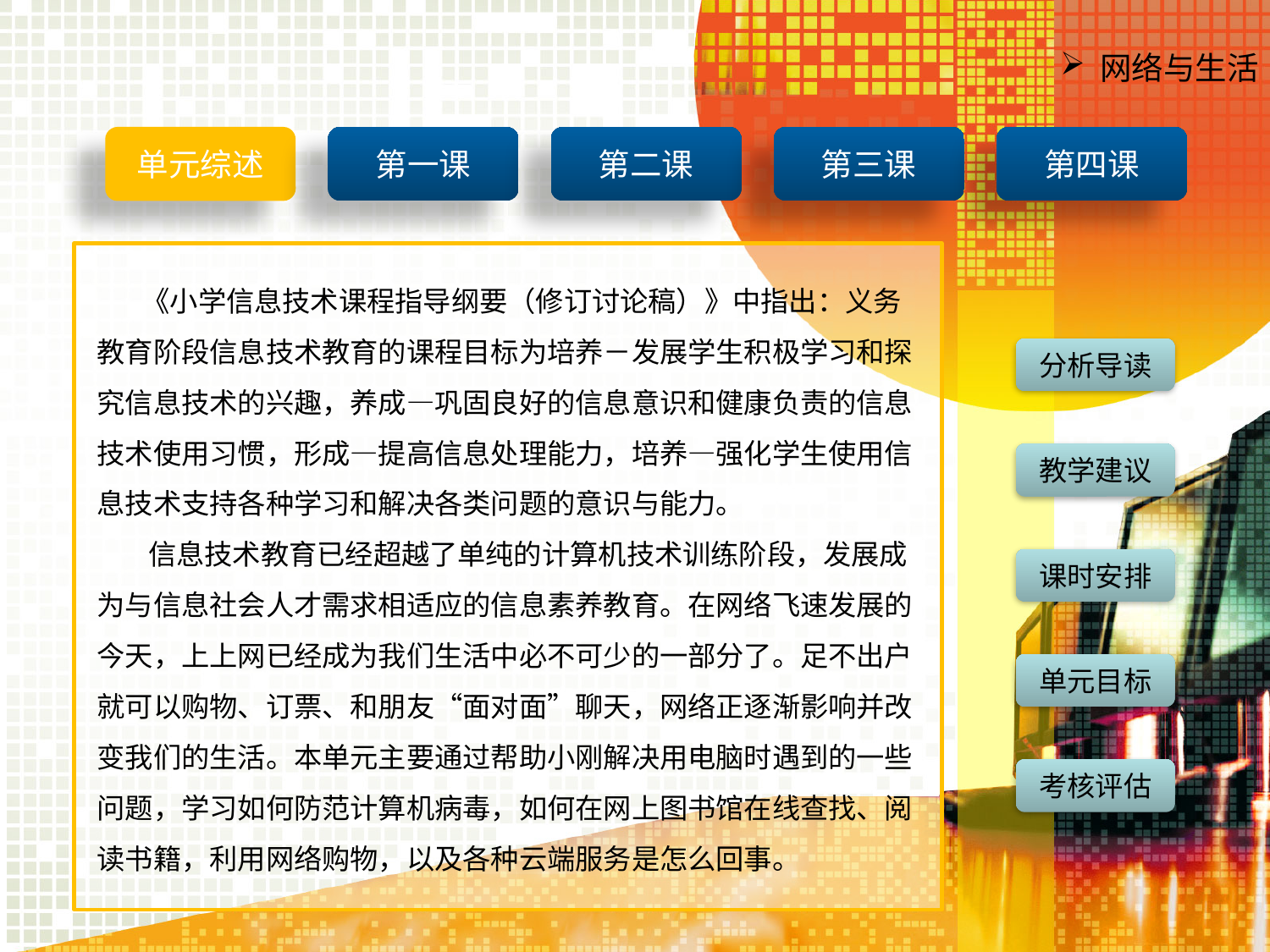

《小学信息技术课程指导纲要（修订讨论稿）》中指出：义务教育阶段信息技术教育的课程目标为培养－发展学生积极学习和探究信息技术的兴趣，养成—巩固良好的信息意识和健康负责的信息技术使用习惯，形成—提高信息处理能力，培养—强化学生使用信息技术支持各种学习和解决各类问题的意识与能力。
       信息技术教育已经超越了单纯的计算机技术训练阶段，发展成为与信息社会人才需求相适应的信息素养教育。在网络飞速发展的今天，上上网已经成为我们生活中必不可少的一部分了。足不出户就可以购物、订票、和朋友“面对面”聊天，网络正逐渐影响并改变我们的生活。本单元主要通过帮助小刚解决用电脑时遇到的一些问题，学习如何防范计算机病毒，如何在网上图书馆在线查找、阅读书籍，利用网络购物，以及各种云端服务是怎么回事。